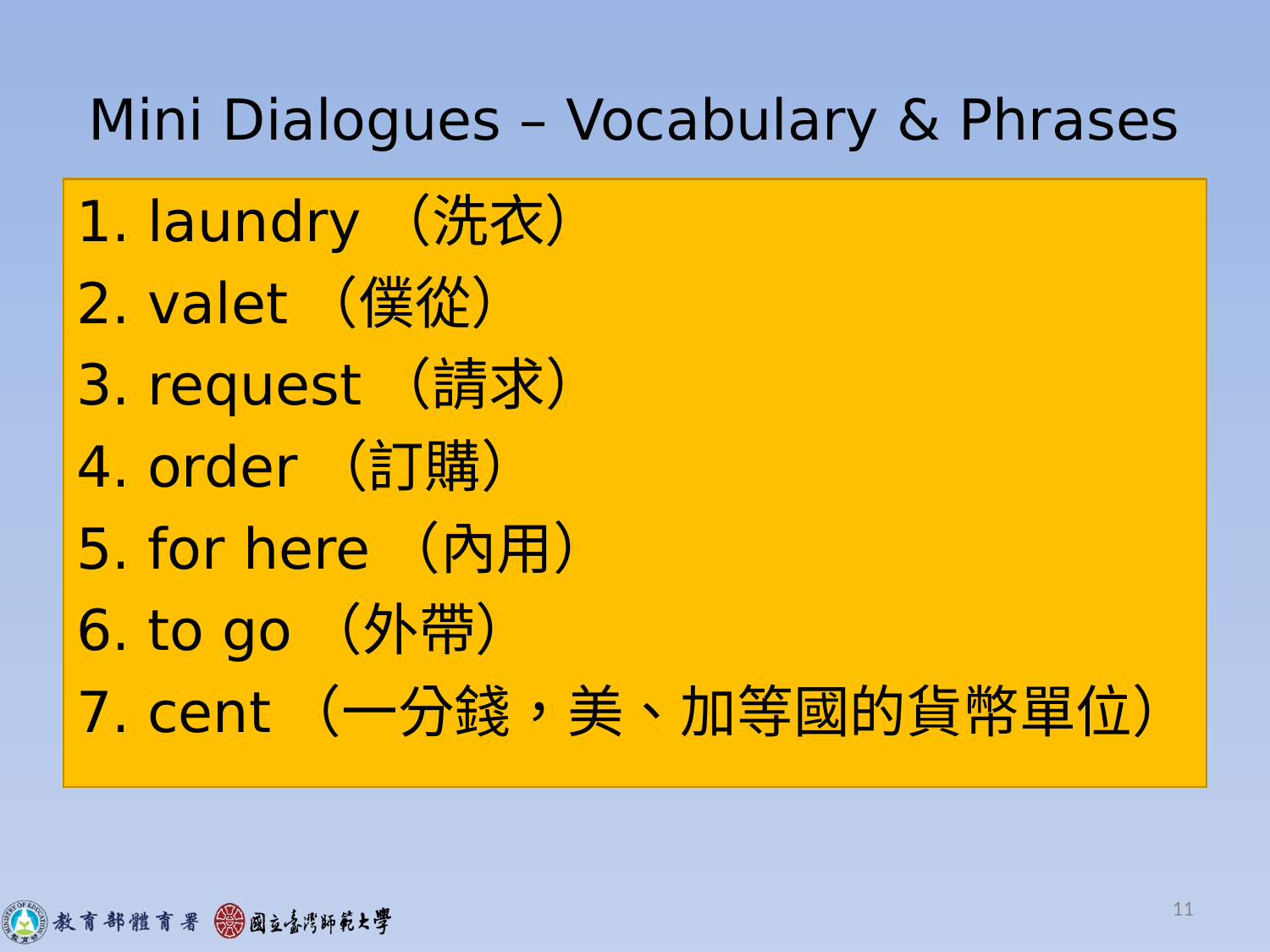

# Mini Dialogues – Vocabulary & Phrases
laundry（洗衣）
valet（僕從）
request（請求）
order（訂購）
for here（內用）
to go（外帶）
cent（一分錢，美、加等國的貨幣單位）

11